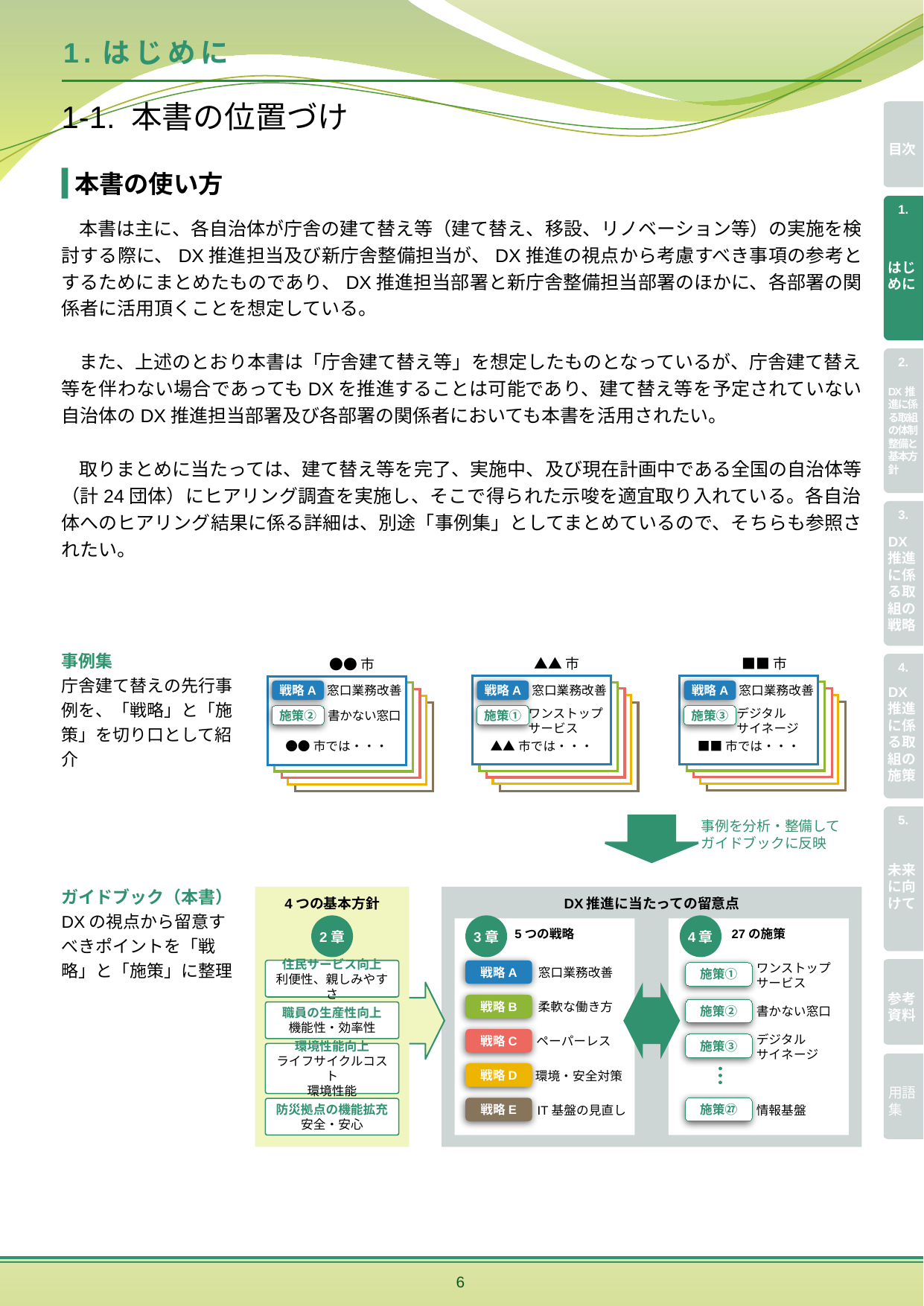

# 1.はじめに
1-1. 本書の位置づけ

本書の使い方
本書は主に、各自治体が庁舎の建て替え等（建て替え、移設、リノベーション等）の実施を検討する際に、DX推進担当及び新庁舎整備担当が、DX推進の視点から考慮すべき事項の参考とするためにまとめたものであり、DX推進担当部署と新庁舎整備担当部署のほかに、各部署の関係者に活用頂くことを想定している。

また、上述のとおり本書は「庁舎建て替え等」を想定したものとなっているが、庁舎建て替え等を伴わない場合であってもDXを推進することは可能であり、建て替え等を予定されていない自治体のDX推進担当部署及び各部署の関係者においても本書を活用されたい。

取りまとめに当たっては、建て替え等を完了、実施中、及び現在計画中である全国の自治体等（計24団体）にヒアリング調査を実施し、そこで得られた示唆を適宜取り入れている。各自治体へのヒアリング結果に係る詳細は、別途「事例集」としてまとめているので、そちらも参照されたい。
事例集
庁舎建て替えの先行事例を、「戦略」と「施策」を切り口として紹介
■■市

戦略A

窓口業務改善

デジタル
サイネージ
施策③
■■市では・・・
▲▲市

戦略A

窓口業務改善

施策①
ワンストップ
サービス
▲▲市では・・・
●●市

戦略A

窓口業務改善

施策②
書かない窓口
●●市では・・・

事例を分析・整備して
ガイドブックに反映
ガイドブック（本書）
DXの視点から留意すべきポイントを「戦略」と「施策」に整理
4つの基本方針
DX推進に当たっての留意点
2章
3章
4章
5つの戦略
27の施策
住民サービス向上
利便性、親しみやすさ
戦略A
窓口業務改善
戦略B
柔軟な働き方
戦略C
ペーパーレス
戦略D
環境・安全対策
戦略E
IT基盤の見直し
ワンストップ
サービス
施策①
施策②
施策③
施策㉗
情報基盤
書かない窓口
デジタル
サイネージ

職員の生産性向上
機能性・効率性
環境性能向上
ライフサイクルコスト
環境性能
防災拠点の機能拡充
安全・安心
6